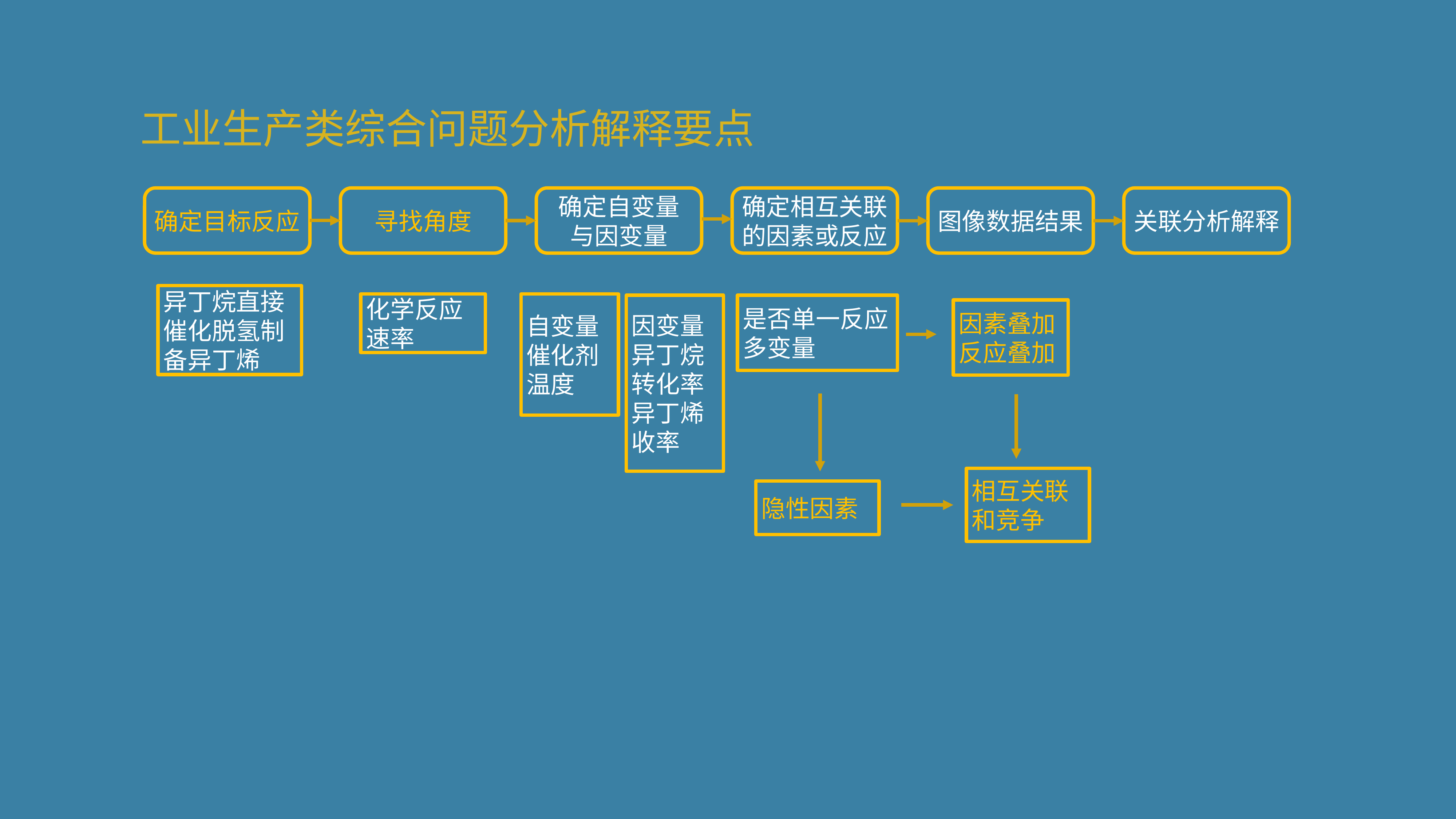

工业生产类综合问题分析解释要点
确定目标反应
寻找角度
确定自变量
与因变量
确定相互关联的因素或反应
图像数据结果
关联分析解释
异丁烷直接催化脱氢制备异丁烯
化学反应速率
自变量催化剂
温度
因变量异丁烷转化率
异丁烯收率
是否单一反应
多变量

因素叠加
反应叠加

相互关联和竞争
隐性因素